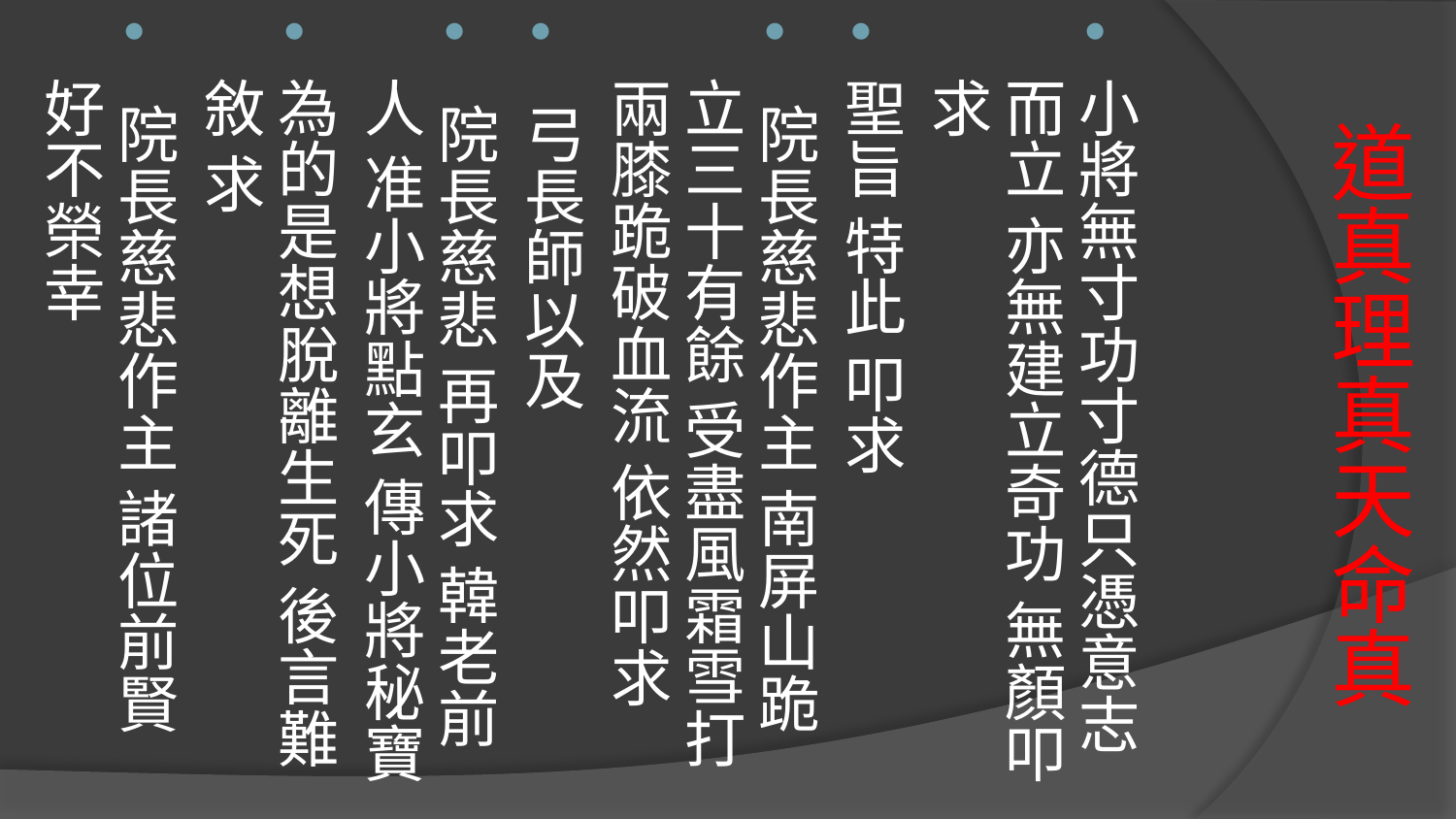

小將無寸功寸德只憑意志而立 亦無建立奇功 無顏叩求
聖旨 特此 叩求
 院長慈悲作主 南屏山跪立三十有餘 受盡風霜雪打 兩膝跪破血流 依然叩求
 弓長師以及
 院長慈悲 再叩求 韓老前人 准小將點玄 傳小將秘寶
為的是想脫離生死 後言難敘 求
 院長慈悲作主 諸位前賢好不榮幸
# 道真理真天命真